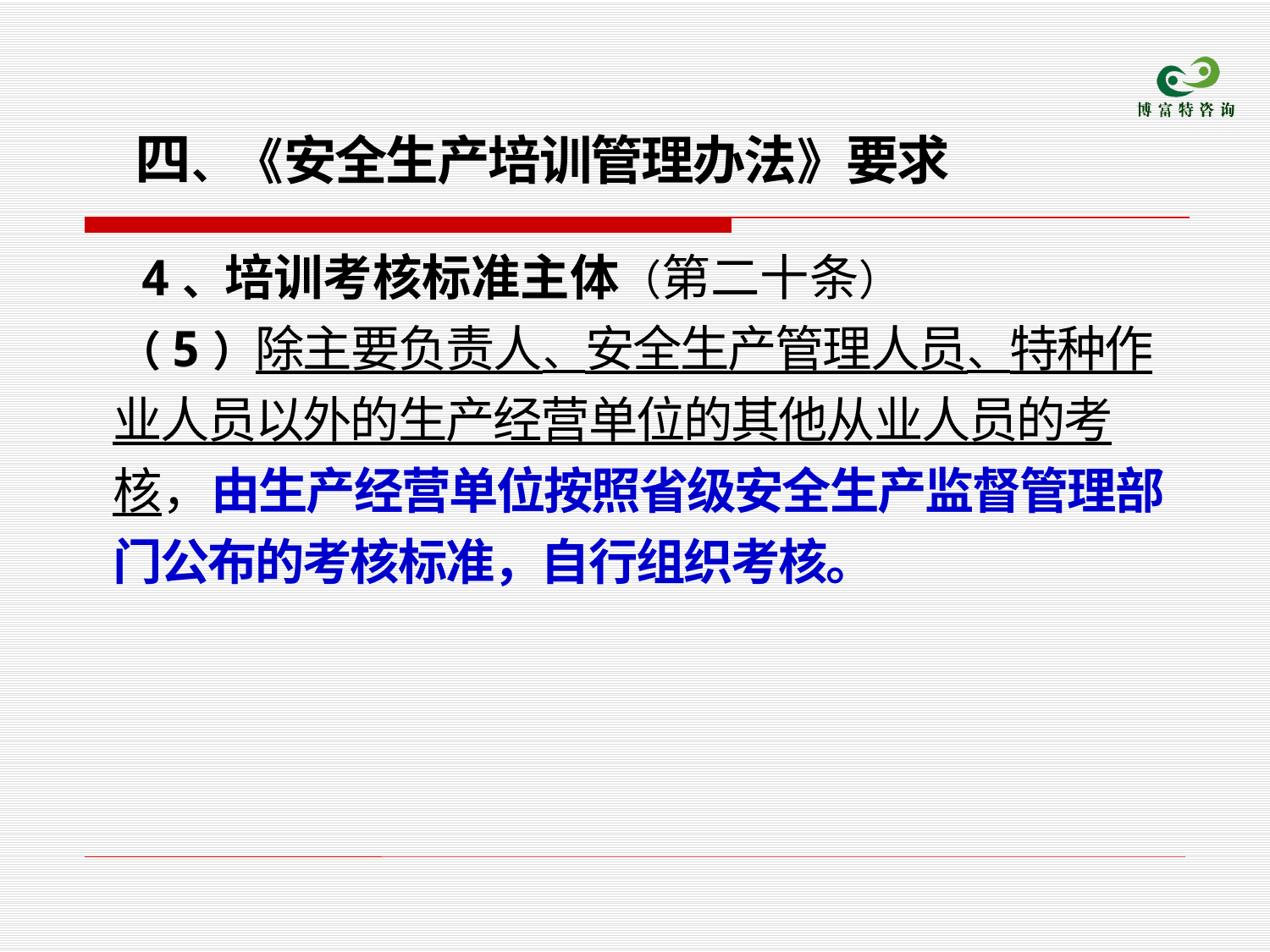

四、《安全生产培训管理办法》要求
　      4、培训考核标准主体（第二十条）
       （5）除主要负责人、安全生产管理人员、特种作业人员以外的生产经营单位的其他从业人员的考核，由生产经营单位按照省级安全生产监督管理部门公布的考核标准，自行组织考核。